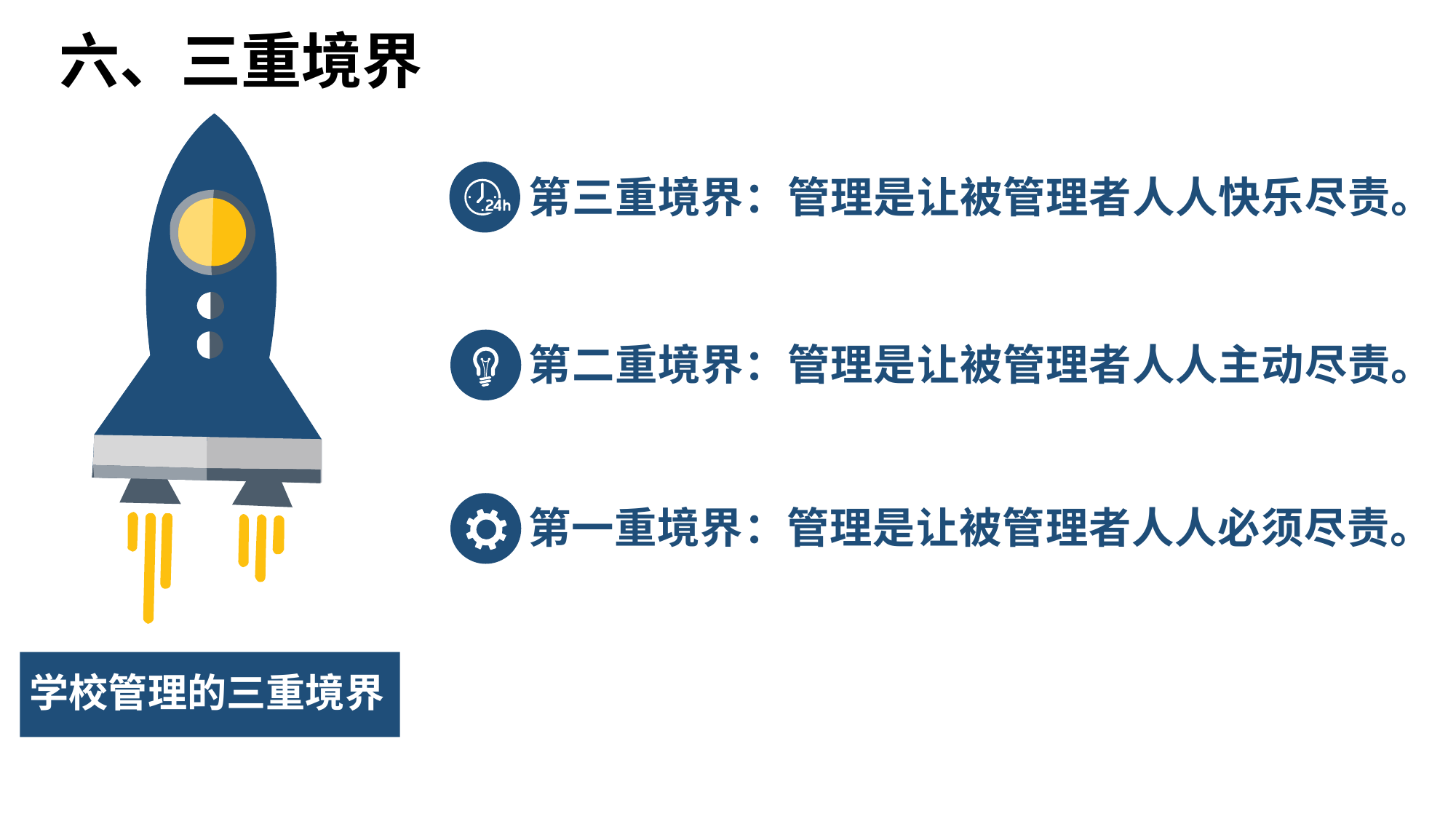

六、三重境界

第三重境界：管理是让被管理者人人快乐尽责。

第二重境界：管理是让被管理者人人主动尽责。

第一重境界：管理是让被管理者人人必须尽责。

学校管理的三重境界